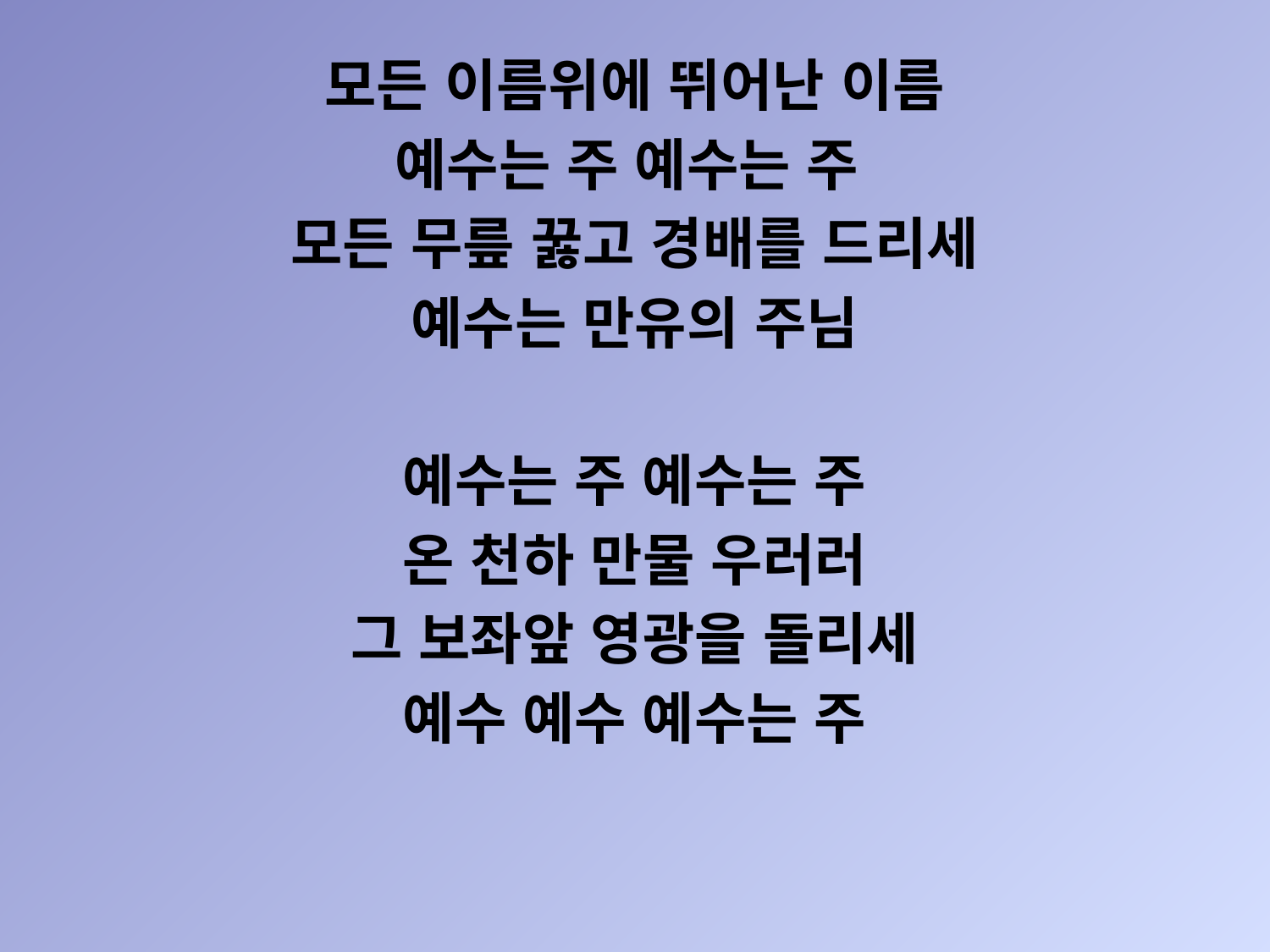

모든 이름위에 뛰어난 이름
예수는 주 예수는 주
모든 무릎 꿇고 경배를 드리세
예수는 만유의 주님

예수는 주 예수는 주
온 천하 만물 우러러
그 보좌앞 영광을 돌리세
예수 예수 예수는 주